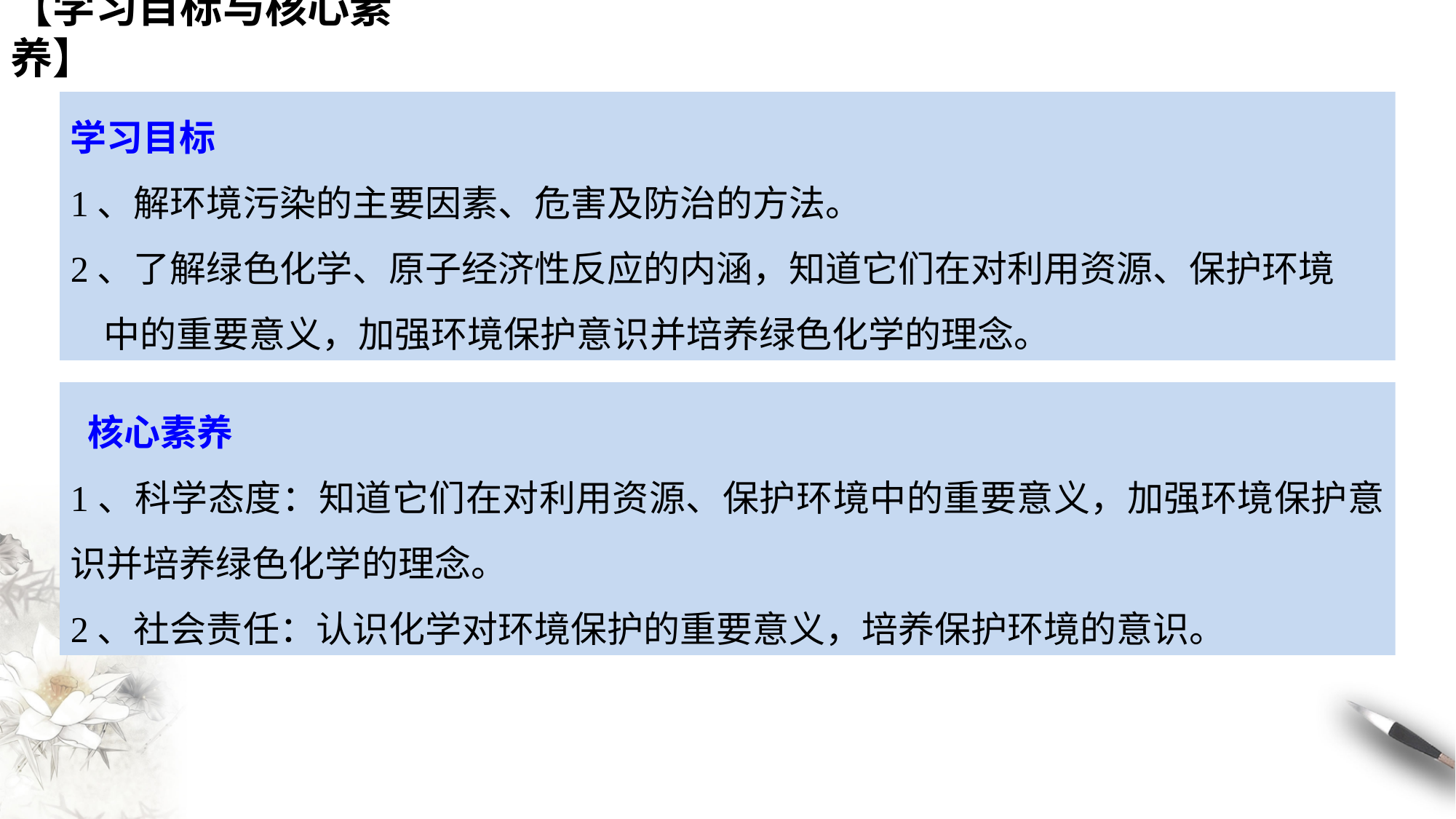

【学习目标与核心素养】
学习目标
1、解环境污染的主要因素、危害及防治的方法。
2、了解绿色化学、原子经济性反应的内涵，知道它们在对利用资源、保护环境
   中的重要意义，加强环境保护意识并培养绿色化学的理念。
 核心素养
1、科学态度：知道它们在对利用资源、保护环境中的重要意义，加强环境保护意识并培养绿色化学的理念。
2、社会责任：认识化学对环境保护的重要意义，培养保护环境的意识。